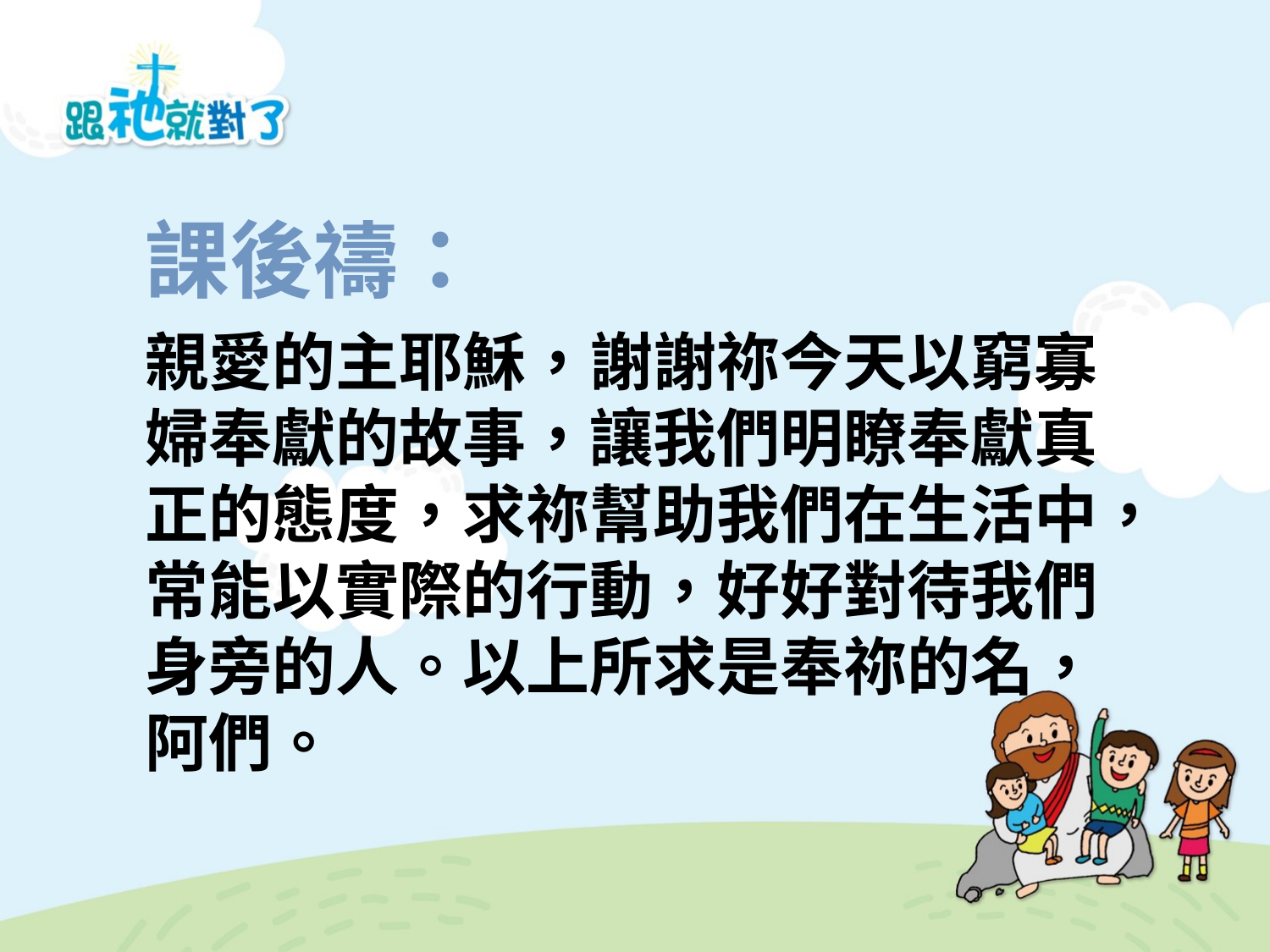

課後禱：
親愛的主耶穌，謝謝祢今天以窮寡婦奉獻的故事，讓我們明瞭奉獻真正的態度，求祢幫助我們在生活中，常能以實際的行動，好好對待我們身旁的人。以上所求是奉祢的名，阿們。